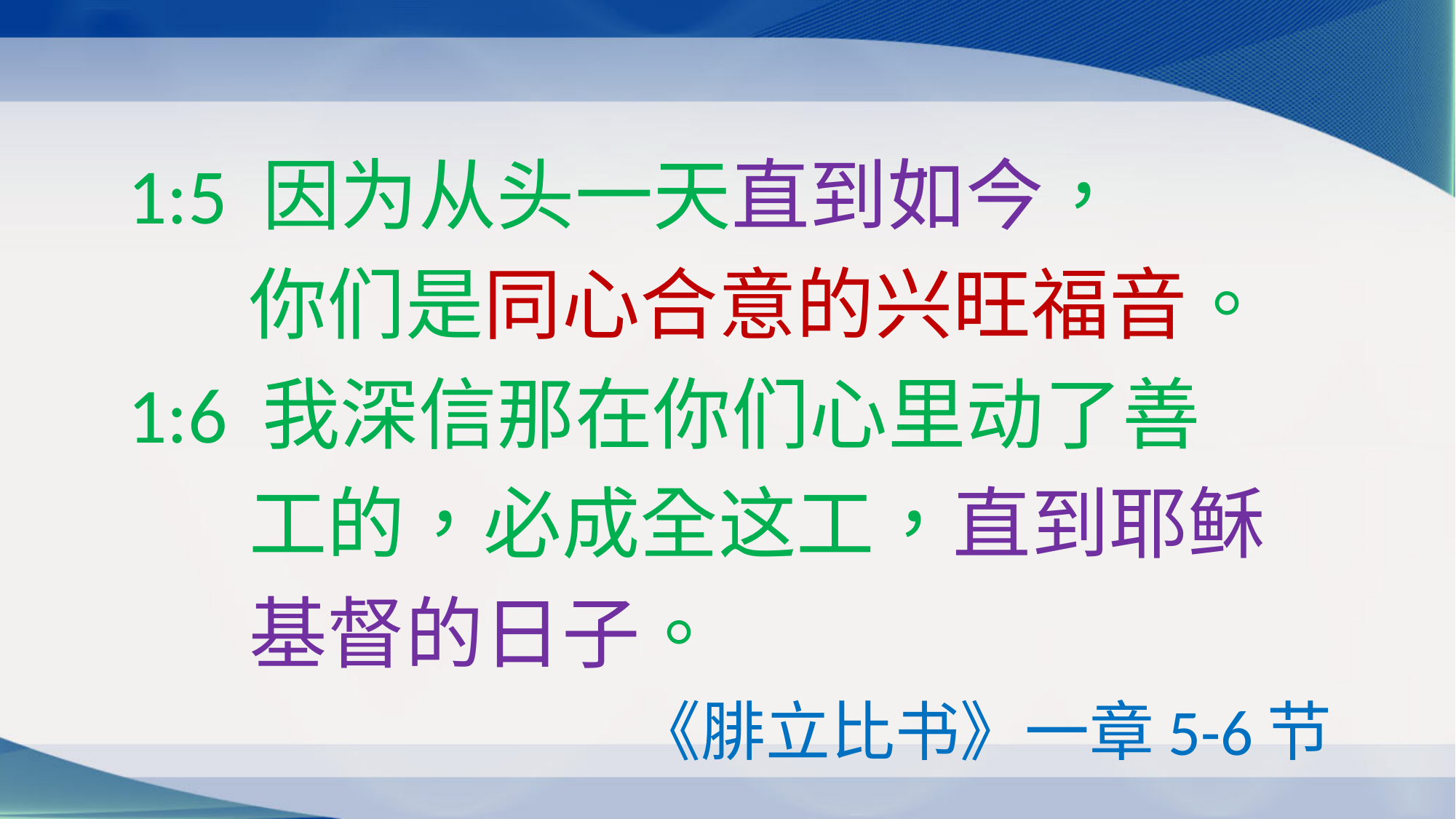

1:5 因为从头一天直到如今，
      你们是同心合意的兴旺福音。
1:6 我深信那在你们心里动了善
      工的，必成全这工，直到耶稣
      基督的日子。
                                  《腓立比书》一章5-6节